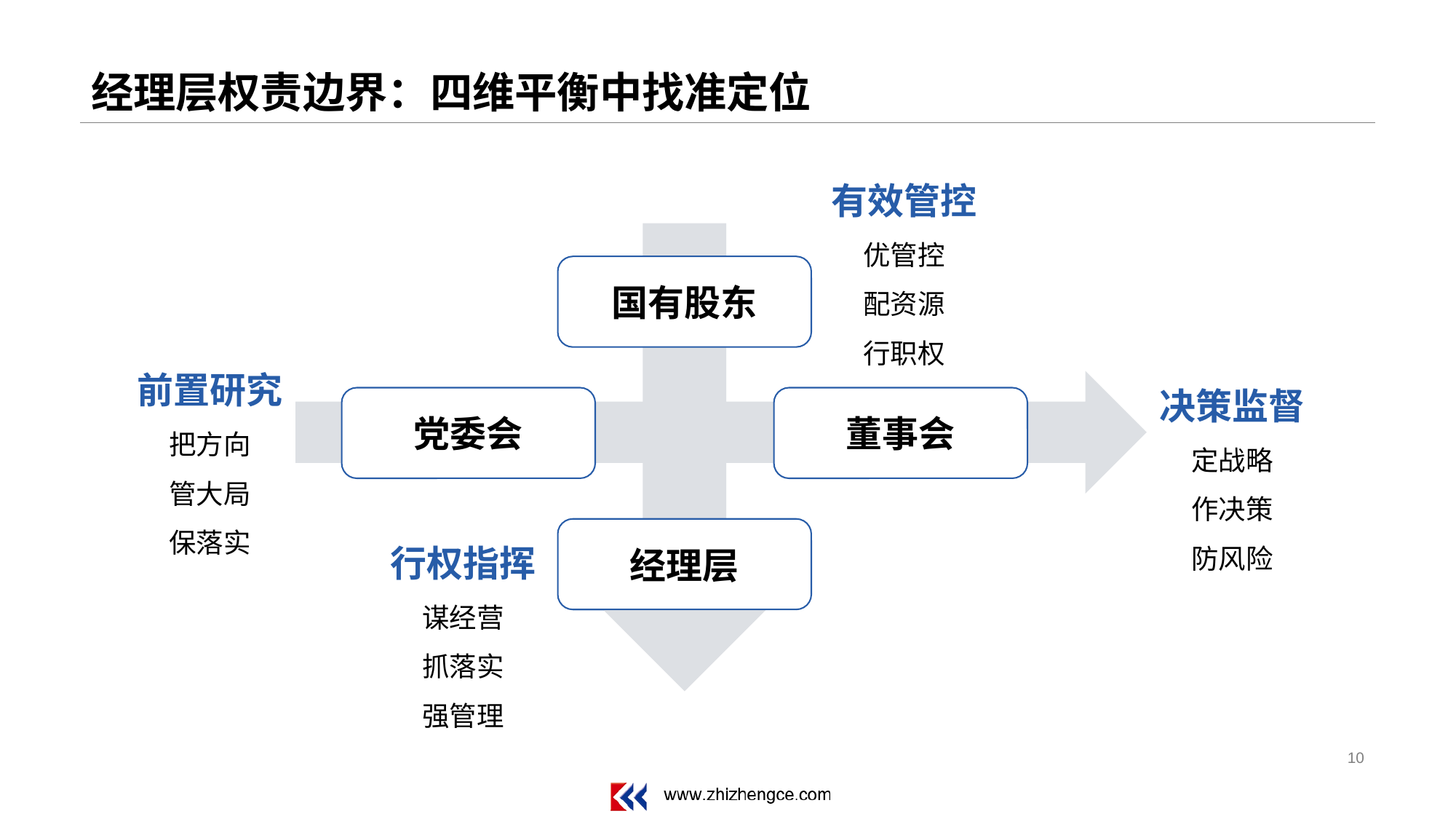

# 经理层权责边界：四维平衡中找准定位
有效管控
优管控
配资源
行职权

国有股东
决策监督
定战略
作决策
防风险

党委会
董事会
行权指挥
谋经营
抓落实
强管理
经理层
前置研究
把方向
管大局
保落实
10